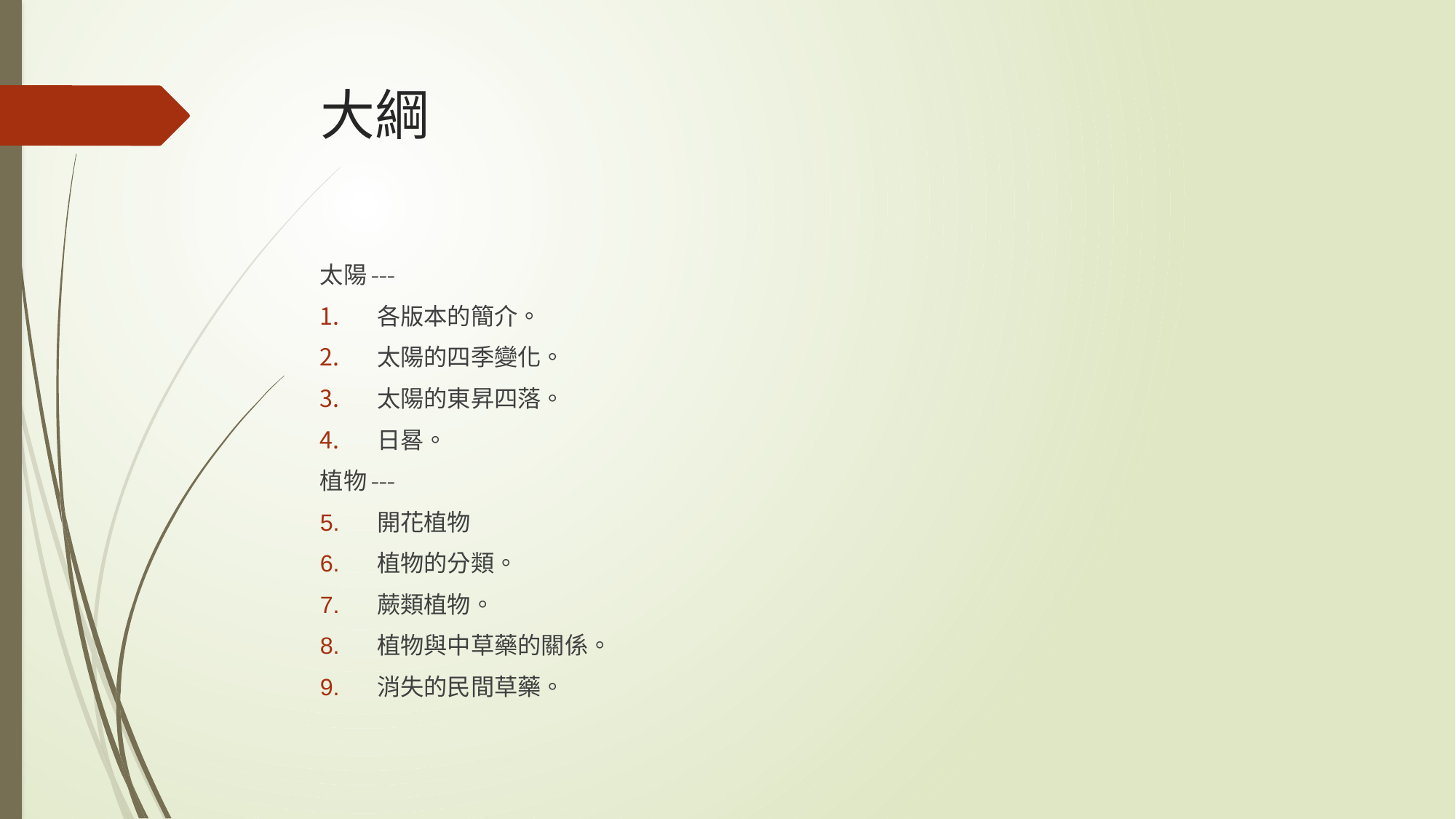

# 大綱
太陽---
各版本的簡介。
太陽的四季變化。
太陽的東昇四落。
日晷。
植物---
開花植物
植物的分類。
蕨類植物。
植物與中草藥的關係。
消失的民間草藥。